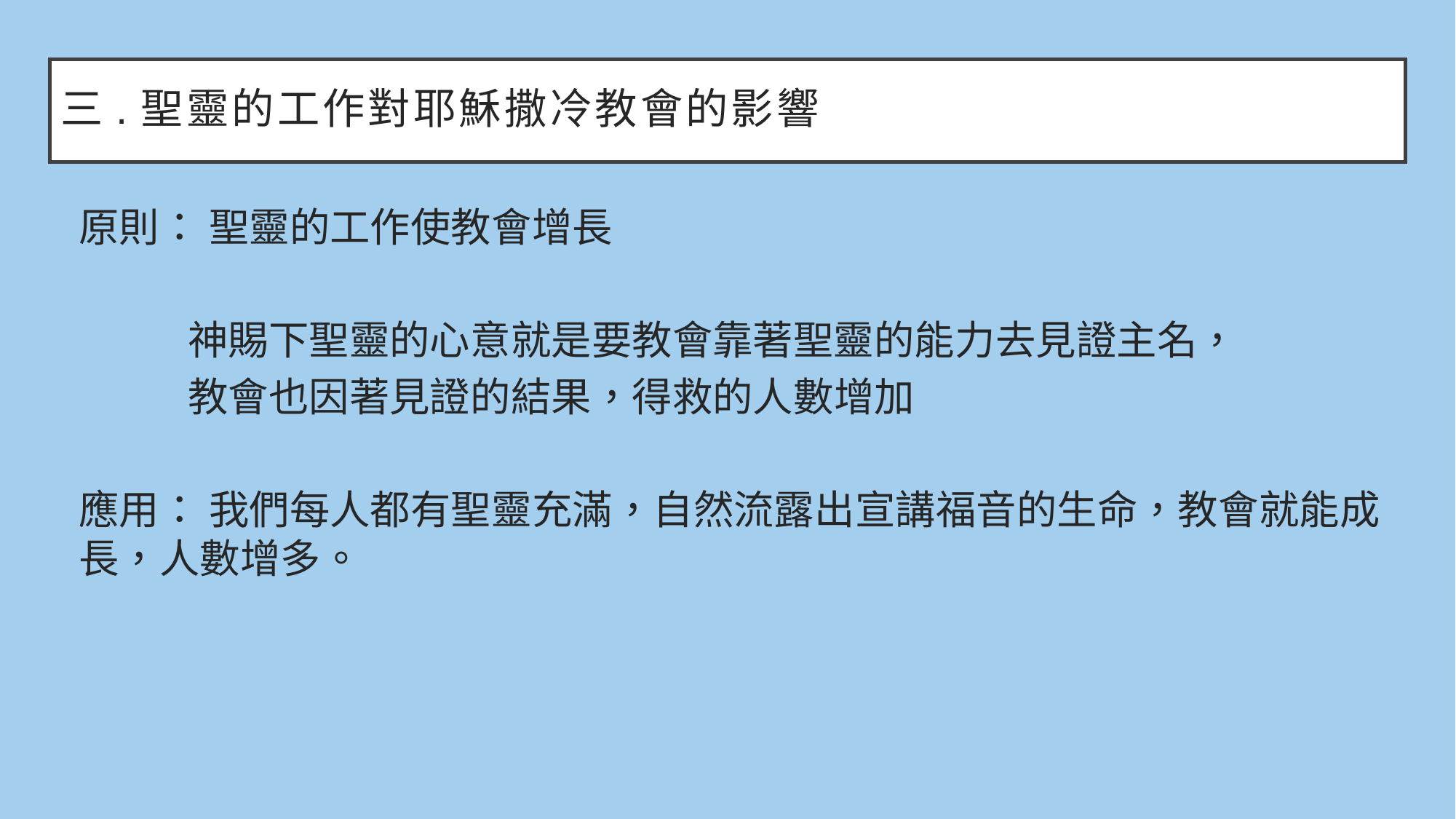

# 三.聖靈的工作對耶穌撒冷教會的影響
原則： 聖靈的工作使教會增長

	神賜下聖靈的心意就是要教會靠著聖靈的能力去見證主名，
	教會也因著見證的結果，得救的人數增加

應用： 我們每人都有聖靈充滿，自然流露出宣講福音的生命，教會就能成長，人數增多。